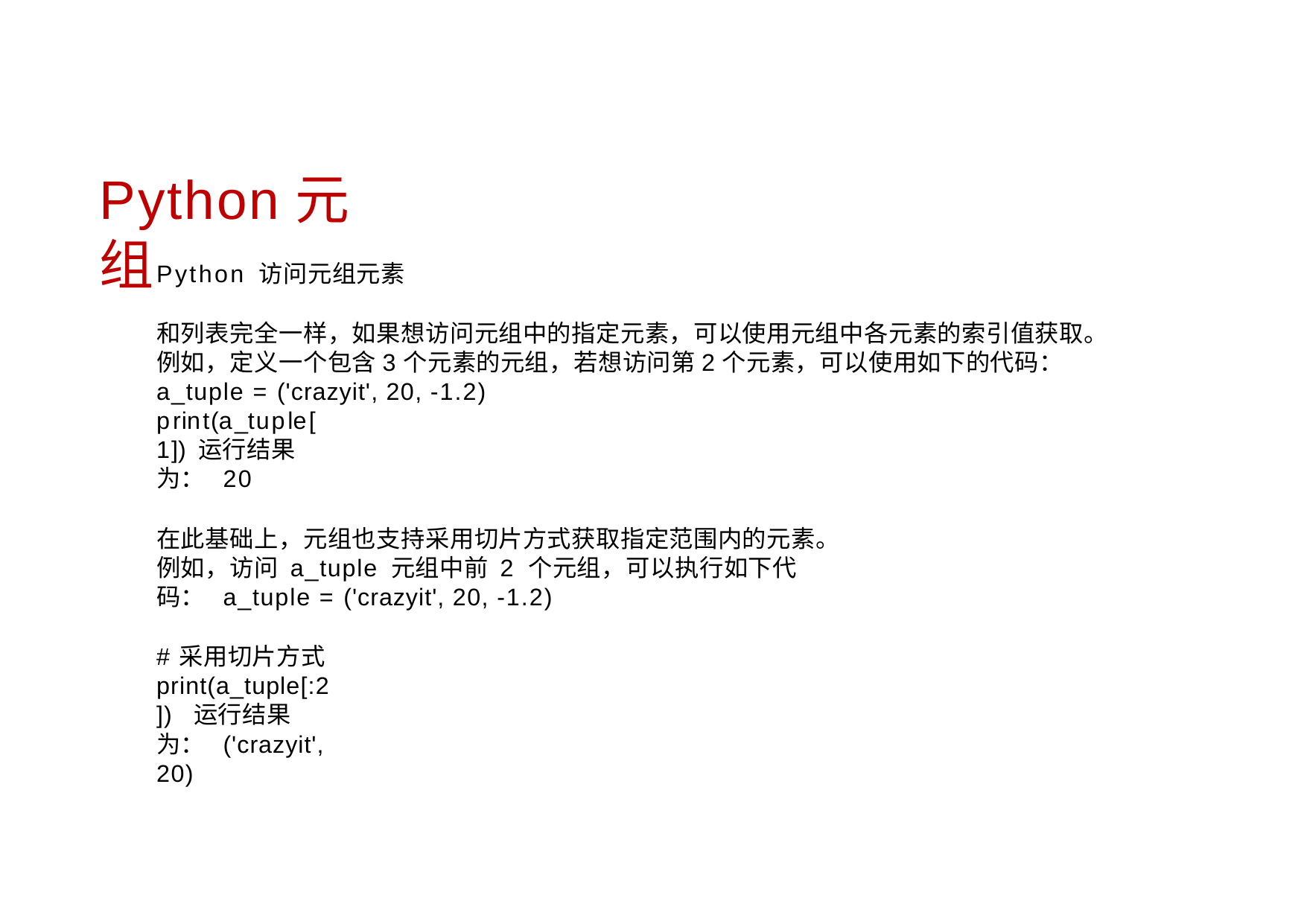

# Python元组
Python 访问元组元素

和列表完全一样，如果想访问元组中的指定元素，可以使用元组中各元素的索引值获取。 例如，定义一个包含3个元素的元组，若想访问第2个元素，可以使用如下的代码：  a_tuple = ('crazyit', 20, -1.2)
print(a_tuple[1]) 运行结果为：  20

在此基础上，元组也支持采用切片方式获取指定范围内的元素。 例如，访问 a_tuple 元组中前 2 个元组，可以执行如下代码：  a_tuple = ('crazyit', 20, -1.2)

#采用切片方式 print(a_tuple[:2])  运行结果为：  ('crazyit', 20)